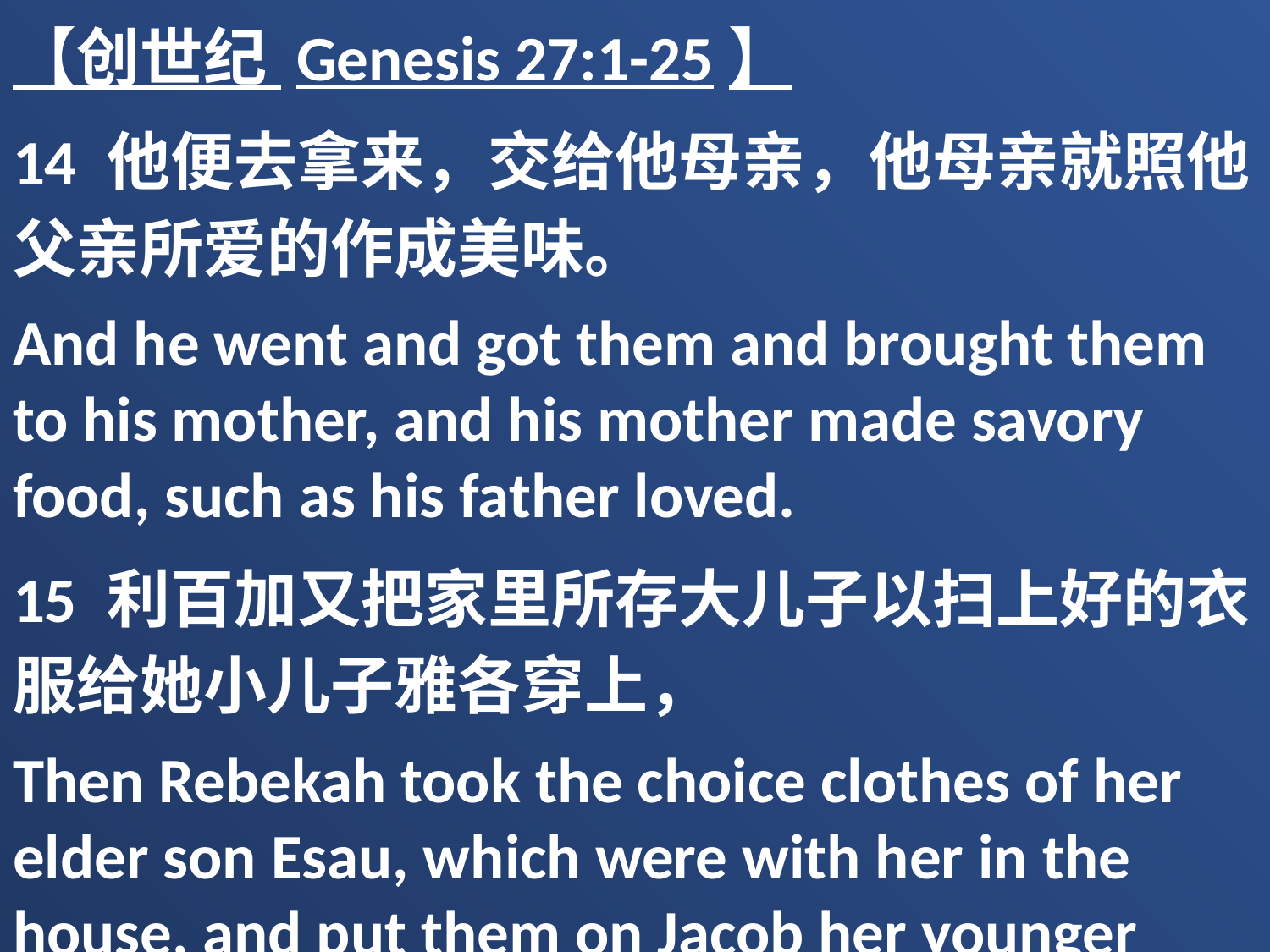

【创世纪 Genesis 27:1-25】
14 他便去拿来，交给他母亲，他母亲就照他父亲所爱的作成美味。
And he went and got them and brought them to his mother, and his mother made savory food, such as his father loved.
15 利百加又把家里所存大儿子以扫上好的衣服给她小儿子雅各穿上，
Then Rebekah took the choice clothes of her elder son Esau, which were with her in the house, and put them on Jacob her younger son.